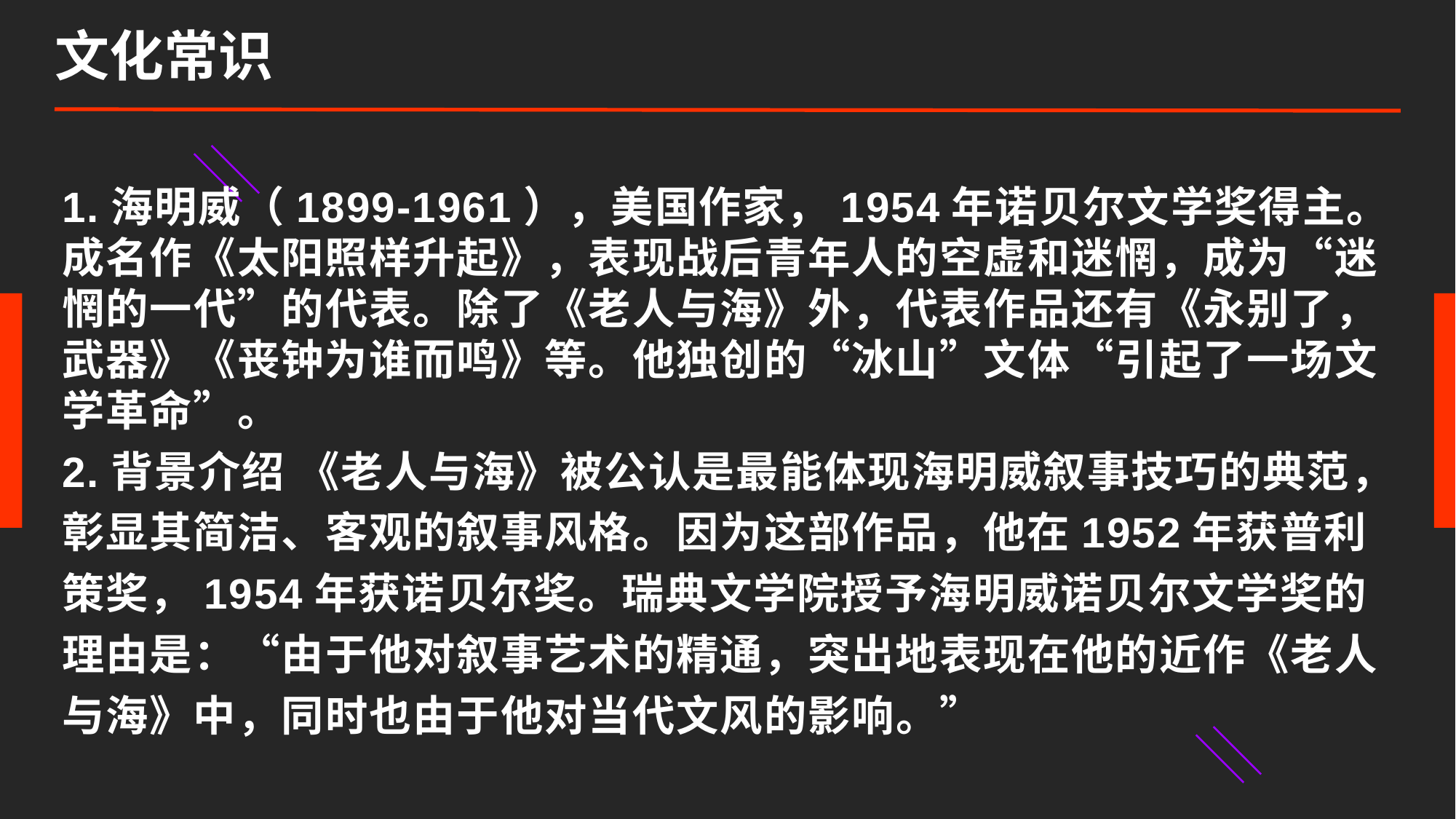

文化常识
1.海明威（1899-1961），美国作家，1954年诺贝尔文学奖得主。成名作《太阳照样升起》，表现战后青年人的空虚和迷惘，成为“迷惘的一代”的代表。除了《老人与海》外，代表作品还有《永别了，武器》《丧钟为谁而鸣》等。他独创的“冰山”文体“引起了一场文学革命”。
2.背景介绍 《老人与海》被公认是最能体现海明威叙事技巧的典范，彰显其简洁、客观的叙事风格。因为这部作品，他在1952年获普利策奖，1954年获诺贝尔奖。瑞典文学院授予海明威诺贝尔文学奖的理由是：“由于他对叙事艺术的精通，突出地表现在他的近作《老人与海》中，同时也由于他对当代文风的影响。”